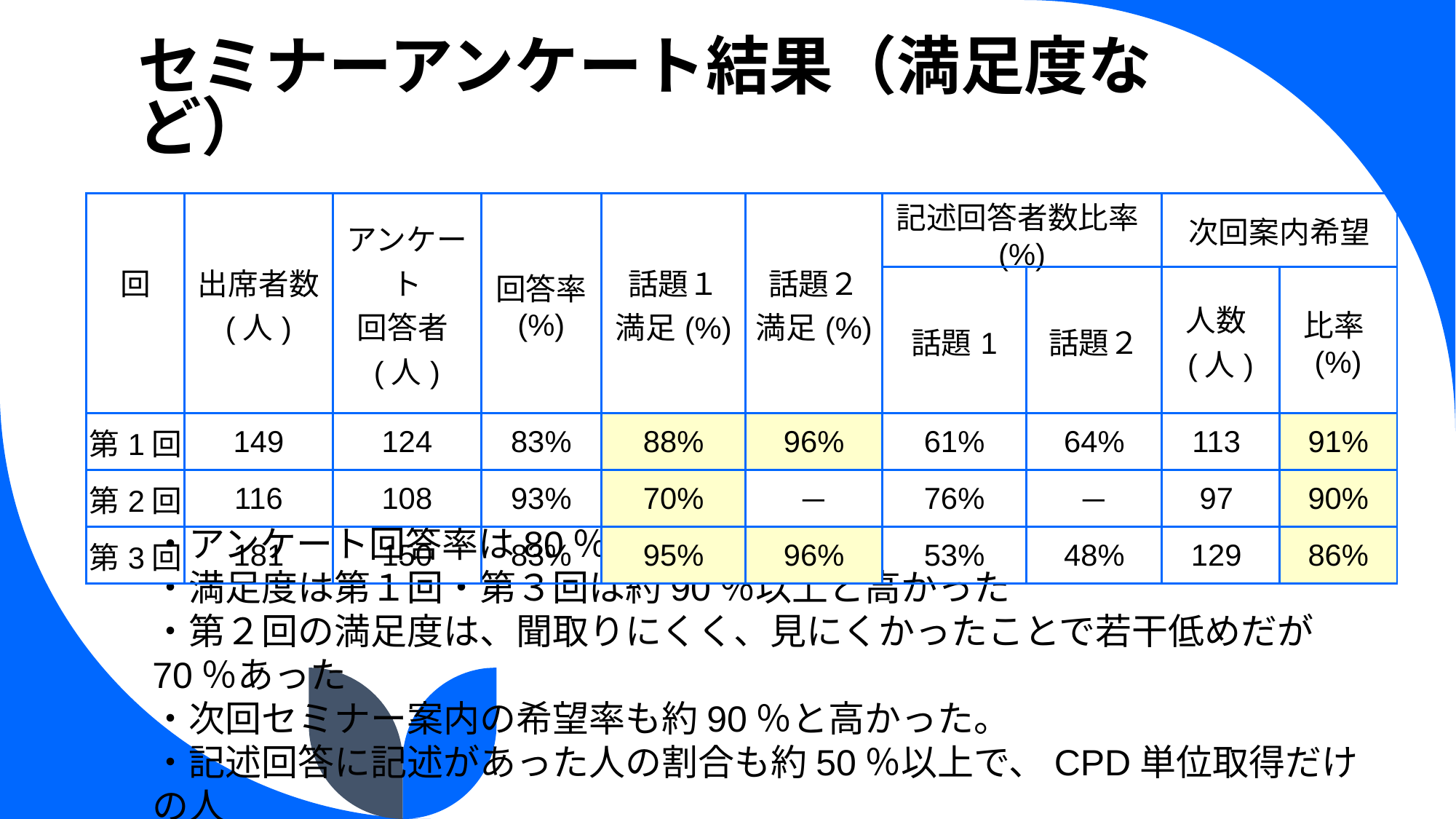

# セミナーアンケート結果（満足度など）
| 回 | 出席者数 (人) | アンケート 回答者(人) | 回答率 (%) | 話題１ 満足(%) | 話題２ 満足(%) | 記述回答者数比率(%) |  | 次回案内希望 |  |
| --- | --- | --- | --- | --- | --- | --- | --- | --- | --- |
|  |  |  |  |  |  | 話題1 | 話題２ | 人数(人) | 比率(%) |
| 第1回 | 149 | 124 | 83% | 88% | 96% | 61% | 64% | 113 | 91% |
| 第2回 | 116 | 108 | 93% | 70% | － | 76% | － | 97 | 90% |
| 第3回 | 181 | 150 | 83% | 95% | 96% | 53% | 48% | 129 | 86% |
・アンケート回答率は80％以上と高かった
・満足度は第１回・第３回は約90％以上と高かった
・第２回の満足度は、聞取りにくく、見にくかったことで若干低めだが70％あった
・次回セミナー案内の希望率も約90％と高かった。
・記述回答に記述があった人の割合も約50％以上で、CPD単位取得だけの人
　の割合は低かったと考えられた